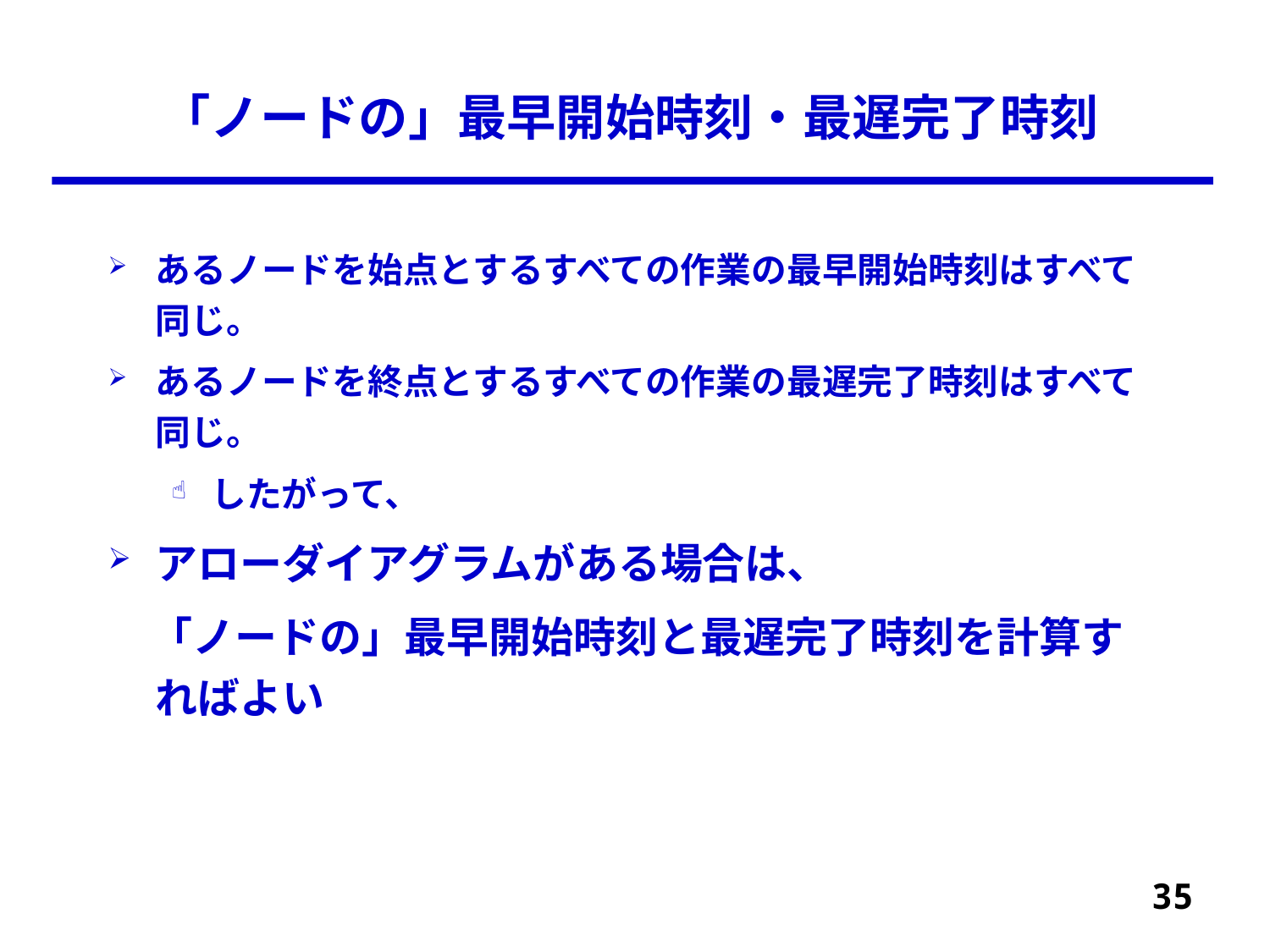

# 「ノードの」最早開始時刻・最遅完了時刻
あるノードを始点とするすべての作業の最早開始時刻はすべて同じ。
あるノードを終点とするすべての作業の最遅完了時刻はすべて同じ。
したがって、
アローダイアグラムがある場合は、
　「ノードの」最早開始時刻と最遅完了時刻を計算すればよい
35